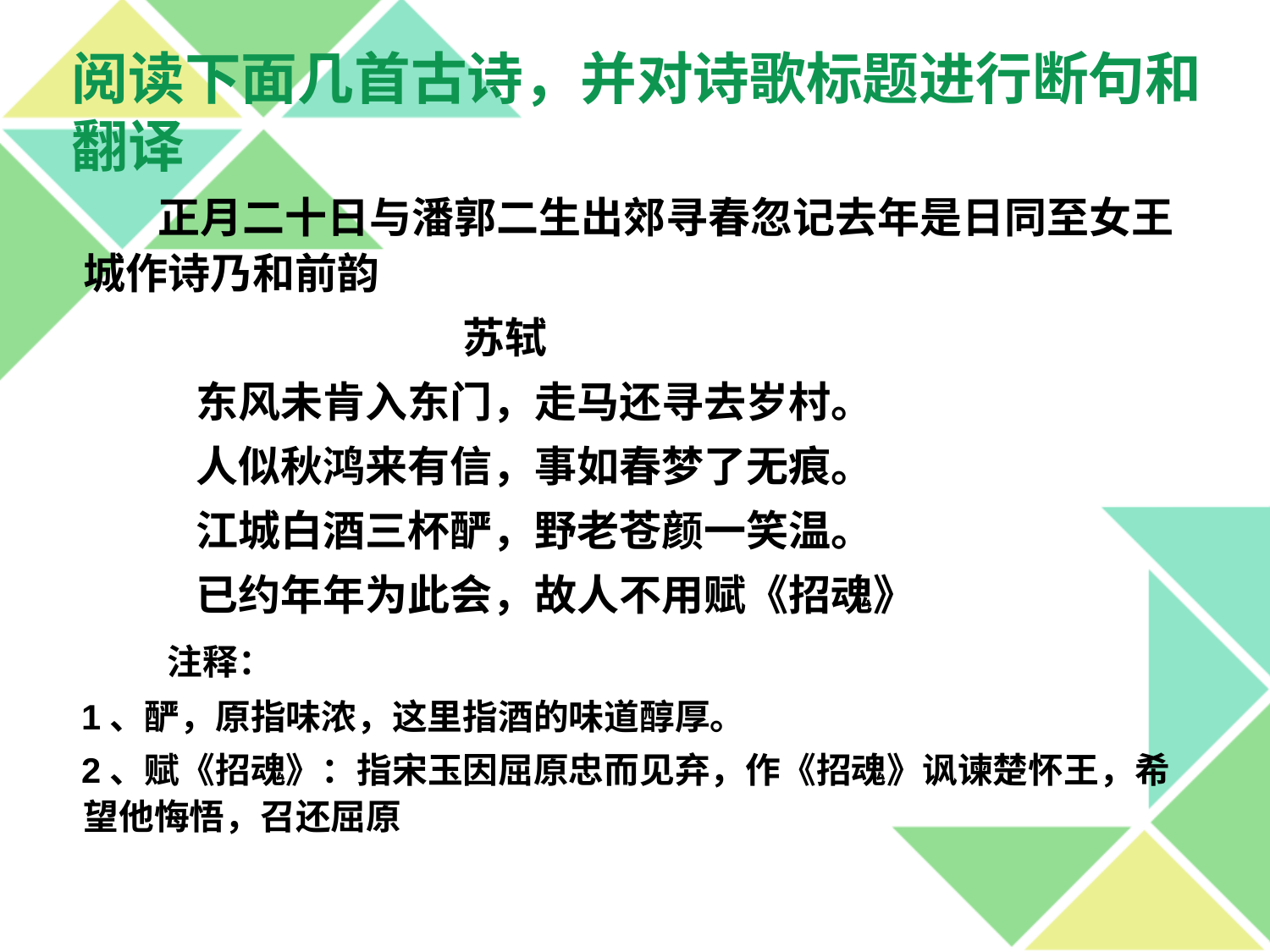

阅读下面几首古诗，并对诗歌标题进行断句和翻译
       正月二十日与潘郭二生出郊寻春忽记去年是日同至女王城作诗乃和前韵
                                       苏轼
           东风未肯入东门，走马还寻去岁村。
           人似秋鸿来有信，事如春梦了无痕。
           江城白酒三杯酽，野老苍颜一笑温。
           已约年年为此会，故人不用赋《招魂》
        注释：
1、酽，原指味浓，这里指酒的味道醇厚。
2、赋《招魂》：指宋玉因屈原忠而见弃，作《招魂》讽谏楚怀王，希望他悔悟，召还屈原